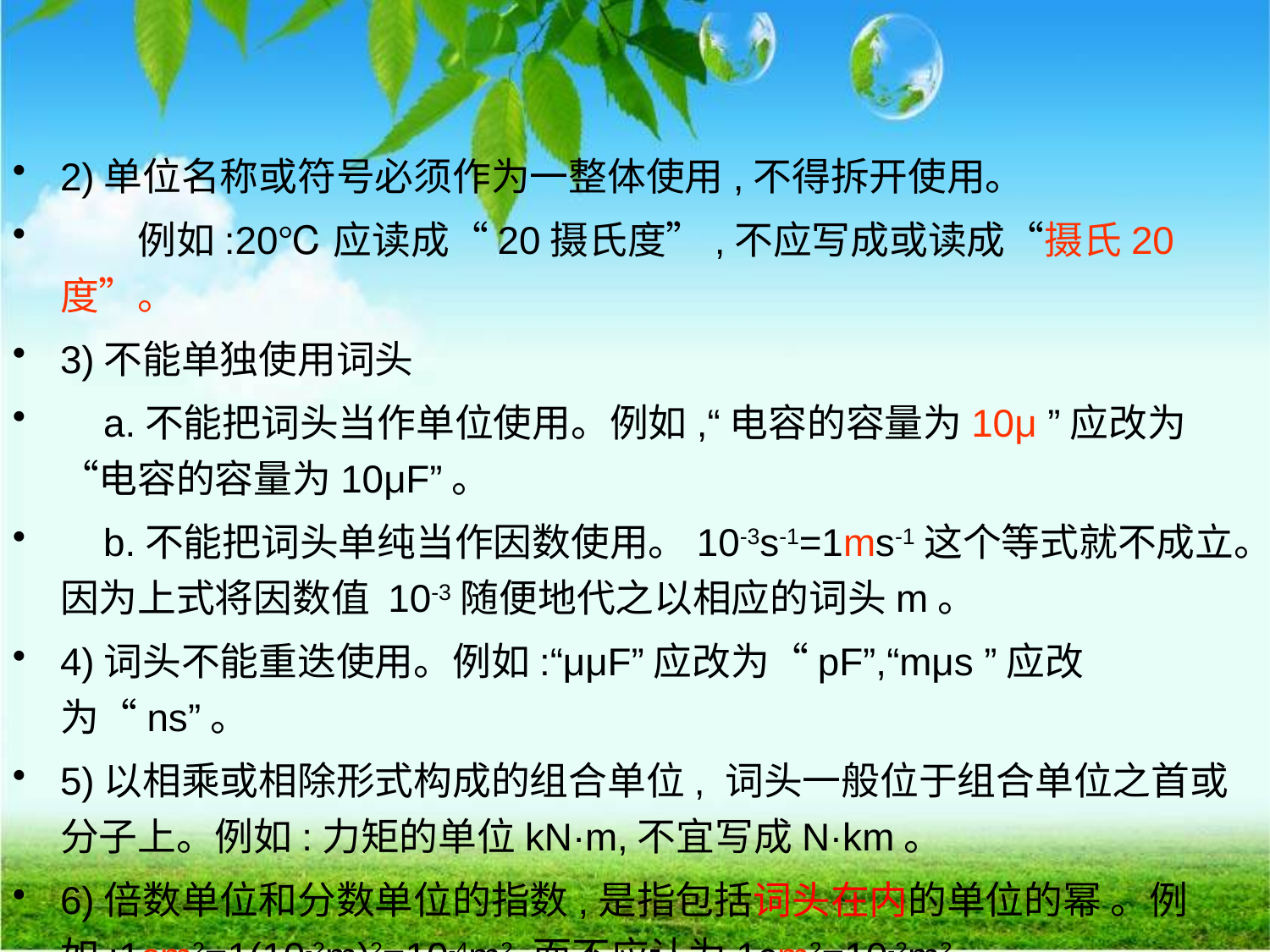

# 2)单位名称或符号必须作为一整体使用,不得拆开使用。
　　例如:20℃应读成“20摄氏度”,不应写成或读成“摄氏20度”。
3)不能单独使用词头
    a.不能把词头当作单位使用。例如,“电容的容量为10μ ”应改为“电容的容量为10μF”。
    b.不能把词头单纯当作因数使用。10-3s-1=1ms-1这个等式就不成立。因为上式将因数值 10-3随便地代之以相应的词头m。
4)词头不能重迭使用。例如:“μμF”应改为“pF”,“mμs ”应改为“ns”。
5)以相乘或相除形式构成的组合单位, 词头一般位于组合单位之首或分子上。例如:力矩的单位kN·m,不宜写成N·km。
6)倍数单位和分数单位的指数,是指包括词头在内的单位的幂 。例如:1cm2=1(10-2m)2=10-4m2,而不应认为1cm2=10-2m2。